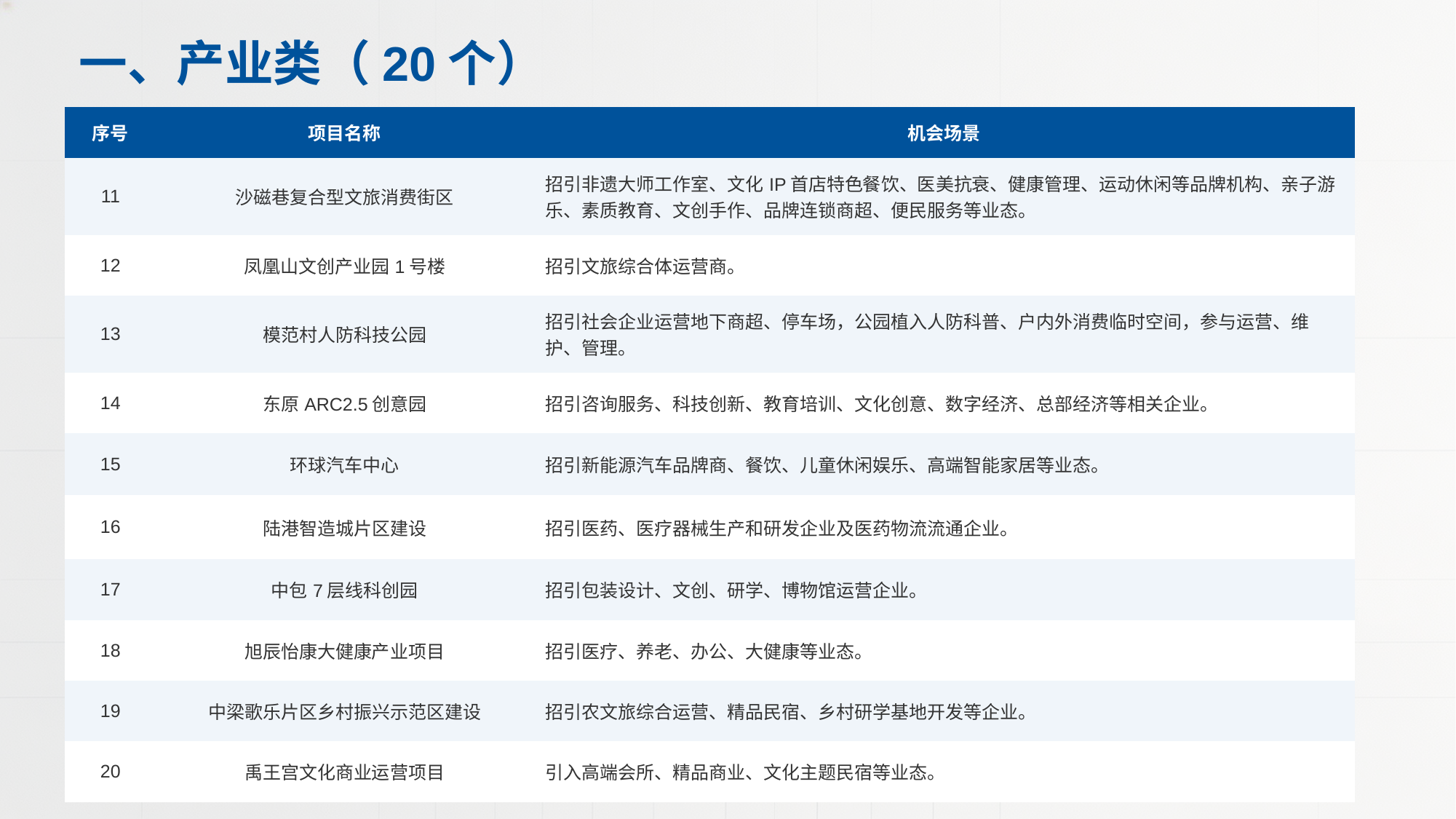

一、产业类（20个）
| 序号 | 项目名称 | 机会场景 |
| --- | --- | --- |
| 11 | 沙磁巷复合型文旅消费街区 | 招引非遗大师工作室、文化IP首店特色餐饮、医美抗衰、健康管理、运动休闲等品牌机构、亲子游乐、素质教育、文创手作、品牌连锁商超、便民服务等业态。 |
| 12 | 凤凰山文创产业园1号楼 | 招引文旅综合体运营商。 |
| 13 | 模范村人防科技公园 | 招引社会企业运营地下商超、停车场，公园植入人防科普、户内外消费临时空间，参与运营、维护、管理。 |
| 14 | 东原ARC2.5创意园 | 招引咨询服务、科技创新、教育培训、文化创意、数字经济、总部经济等相关企业。 |
| 15 | 环球汽车中心 | 招引新能源汽车品牌商、餐饮、儿童休闲娱乐、高端智能家居等业态。 |
| 16 | 陆港智造城片区建设 | 招引医药、医疗器械生产和研发企业及医药物流流通企业。 |
| 17 | 中包7层线科创园 | 招引包装设计、文创、研学、博物馆运营企业。 |
| 18 | 旭辰怡康大健康产业项目 | 招引医疗、养老、办公、大健康等业态。 |
| 19 | 中梁歌乐片区乡村振兴示范区建设 | 招引农文旅综合运营、精品民宿、乡村研学基地开发等企业。 |
| 20 | 禹王宫文化商业运营项目 | 引入高端会所、精品商业、文化主题民宿等业态。 |